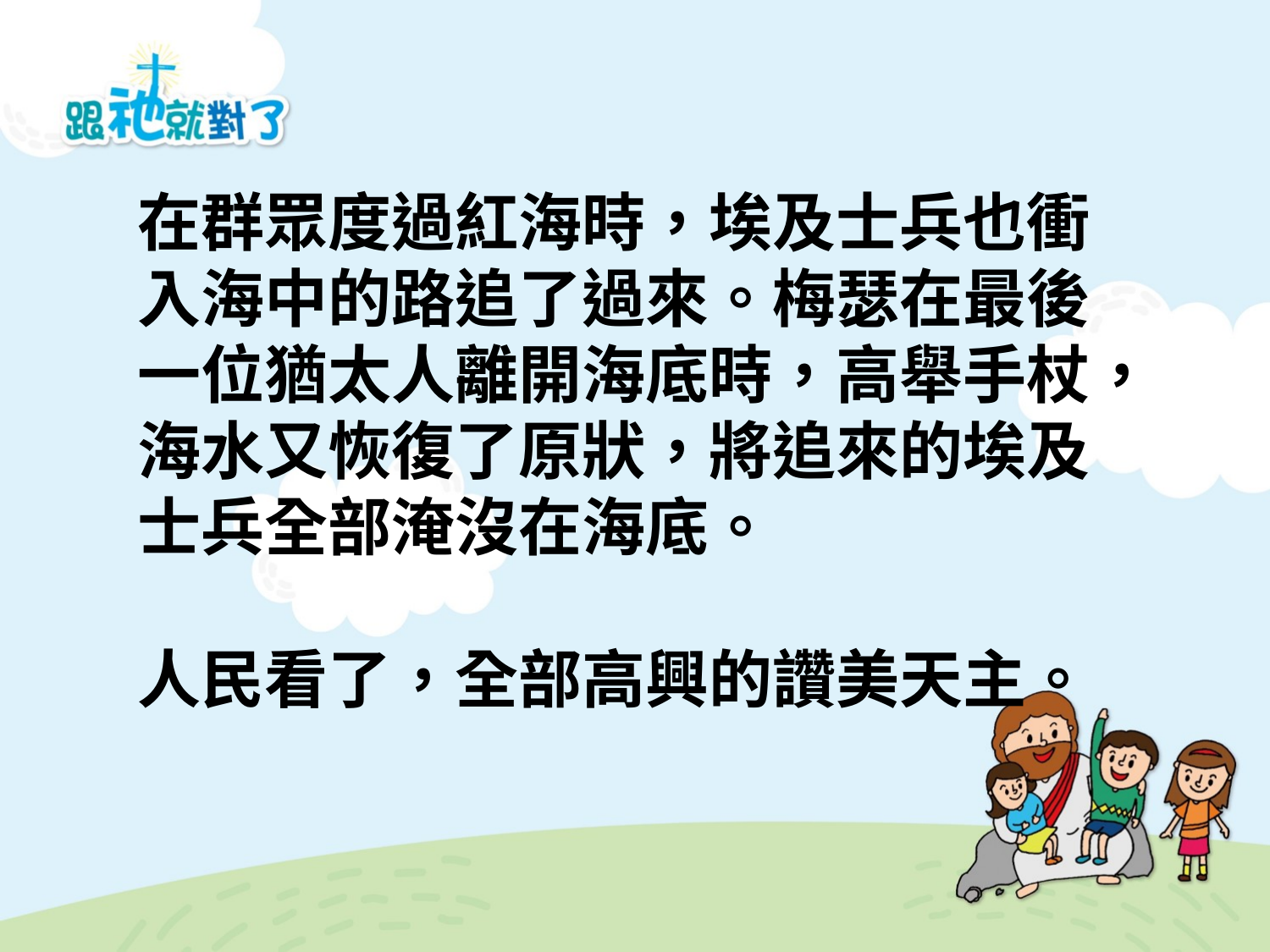

在群眾度過紅海時，埃及士兵也衝入海中的路追了過來。梅瑟在最後一位猶太人離開海底時，高舉手杖，海水又恢復了原狀，將追來的埃及士兵全部淹沒在海底。

人民看了，全部高興的讚美天主。